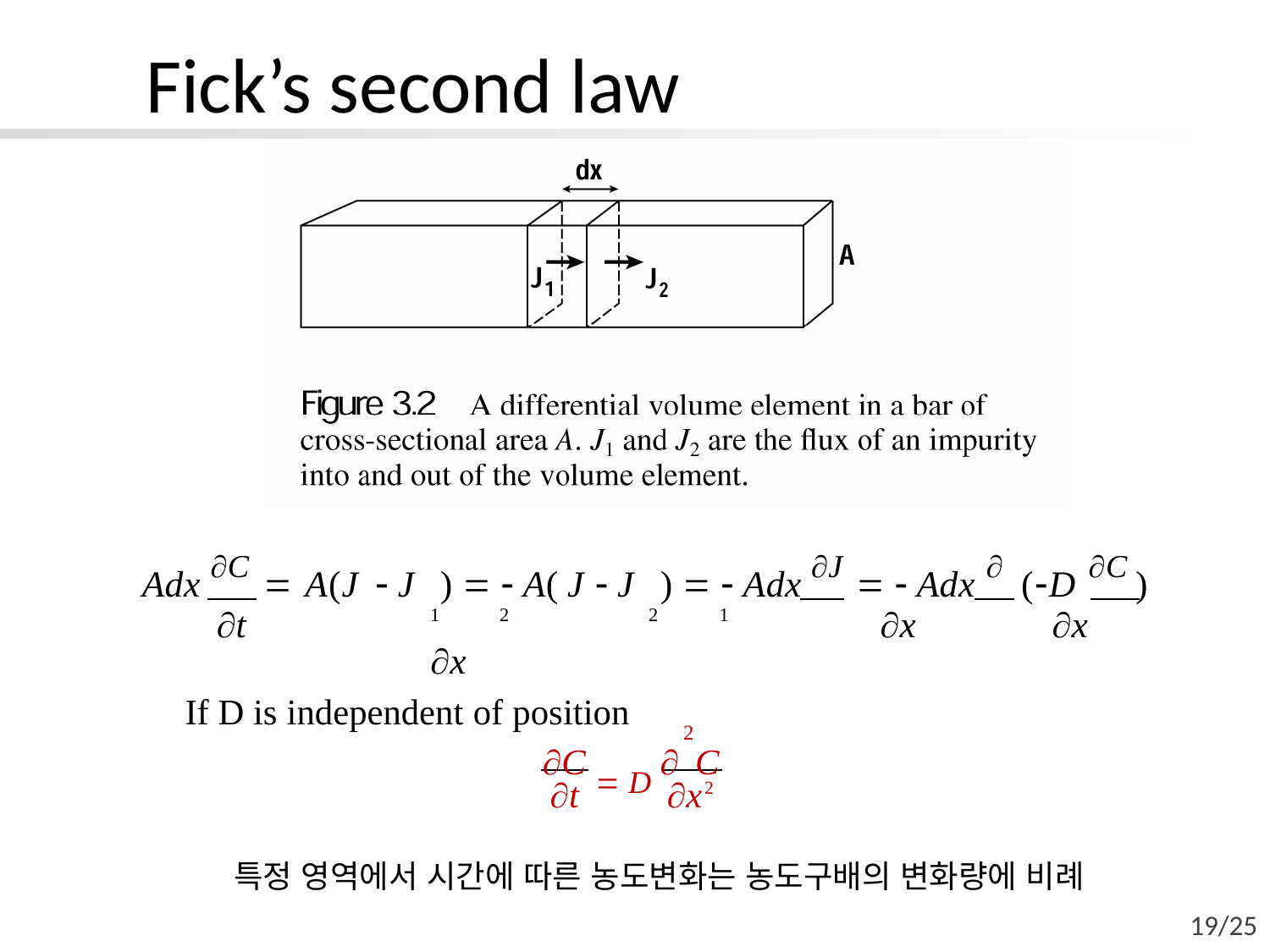

# Fick’s second law

Adx ∂C = A(J	− J	) = − A( J	− J	) = − Adx ∂J	= − Adx	∂	(−D ∂C )
∂t	1	2	2	1	∂x	∂x	∂x
If D is independent of position

2
∂C = D ∂ C

∂t
∂x2
특정 영역에서 시간에 따른 농도변화는 농도구배의 변화량에 비례
19/25